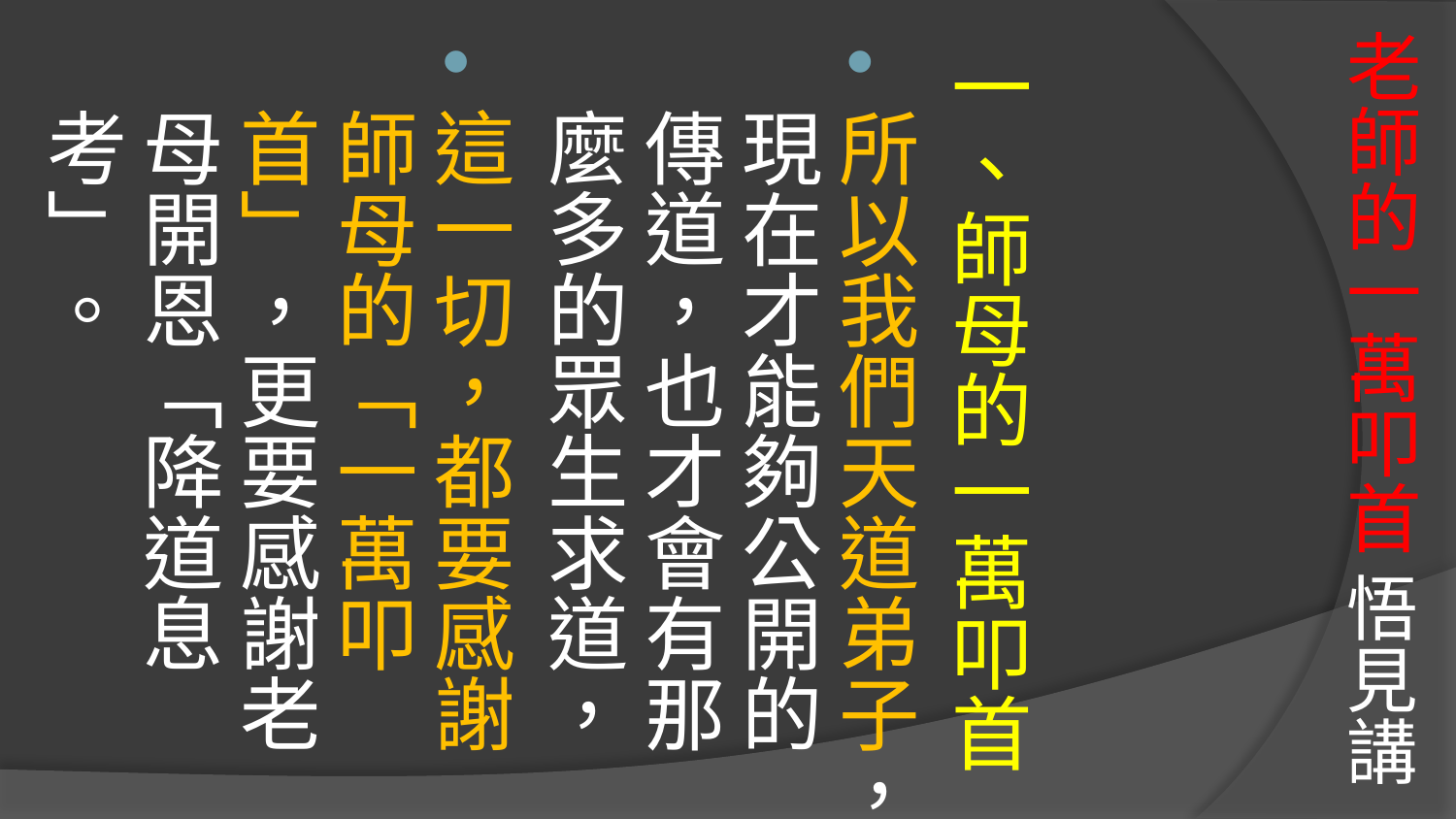

# 老師的一萬叩首 悟見講
一、師母的一萬叩首
所以我們天道弟子，現在才能夠公開的傳道，也才會有那麼多的眾生求道，
這一切，都要感謝師母的「一萬叩首」，更要感謝老母開恩「降道息考」。